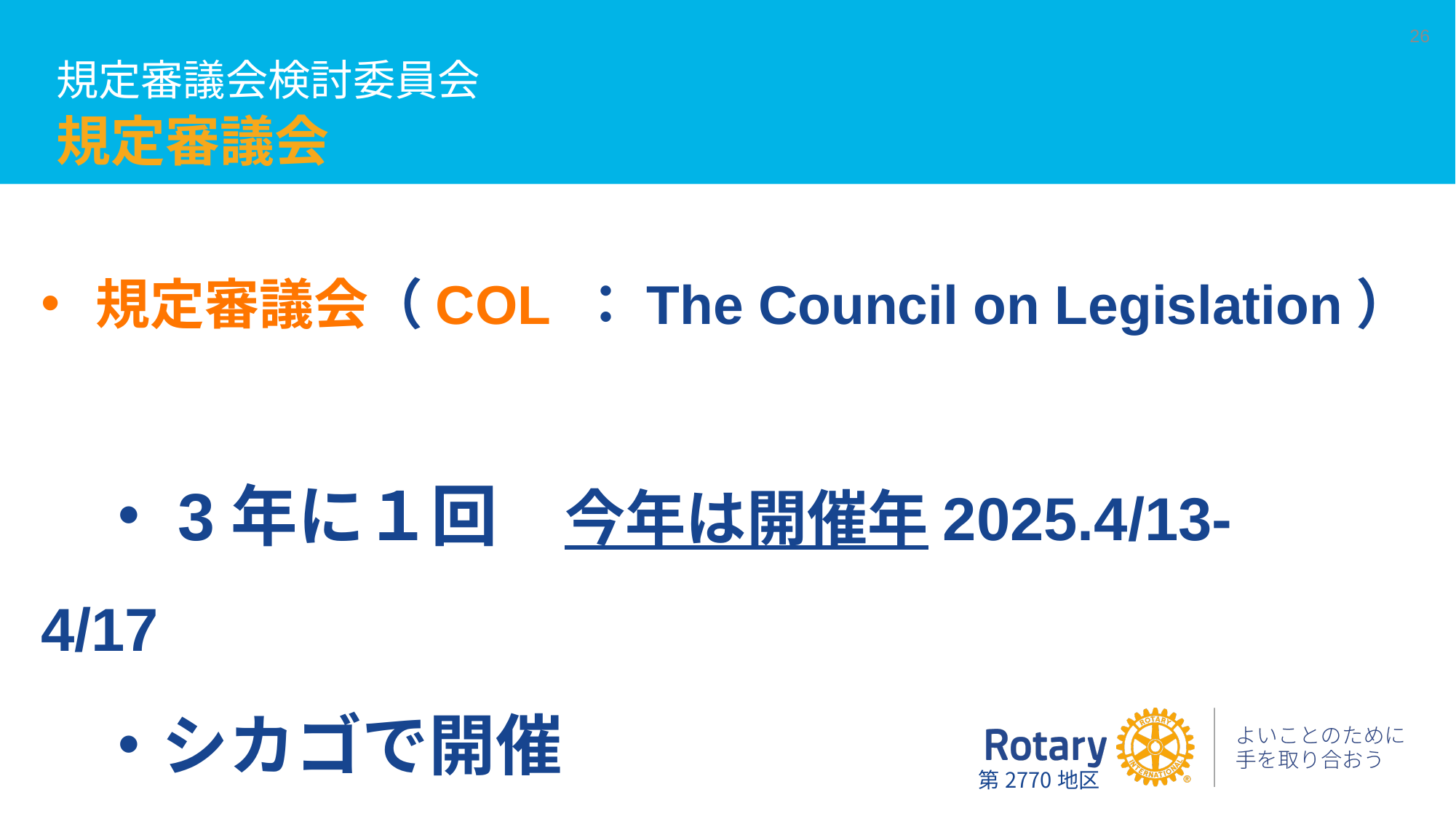

# 規定審議会
26
規定審議会検討委員会
規定審議会（COL ：The Council on Legislation​）
・3年に１回　今年は開催年2025.4/13-4/17
・シカゴで開催